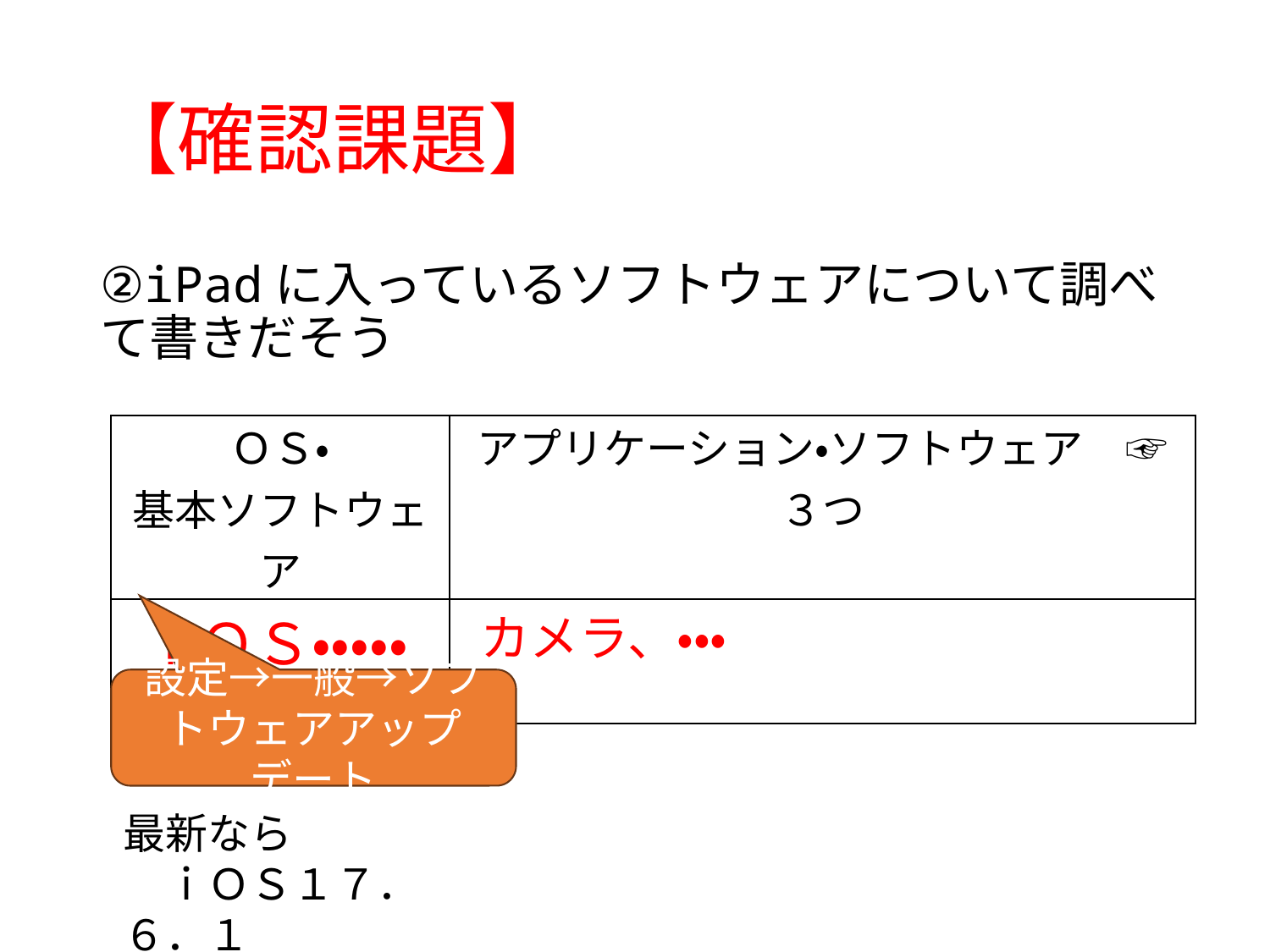

# 【確認課題】
②iPadに入っているソフトウェアについて調べて書きだそう
| ＯＳ・ 基本ソフトウェア | アプリケーション・ソフトウェア　☞３つ |
| --- | --- |
| ｉＯＳ・・・・・ | カメラ、・・・ |
設定→一般→ソフトウェアアップデート
最新なら
　ｉＯＳ１７．６．１